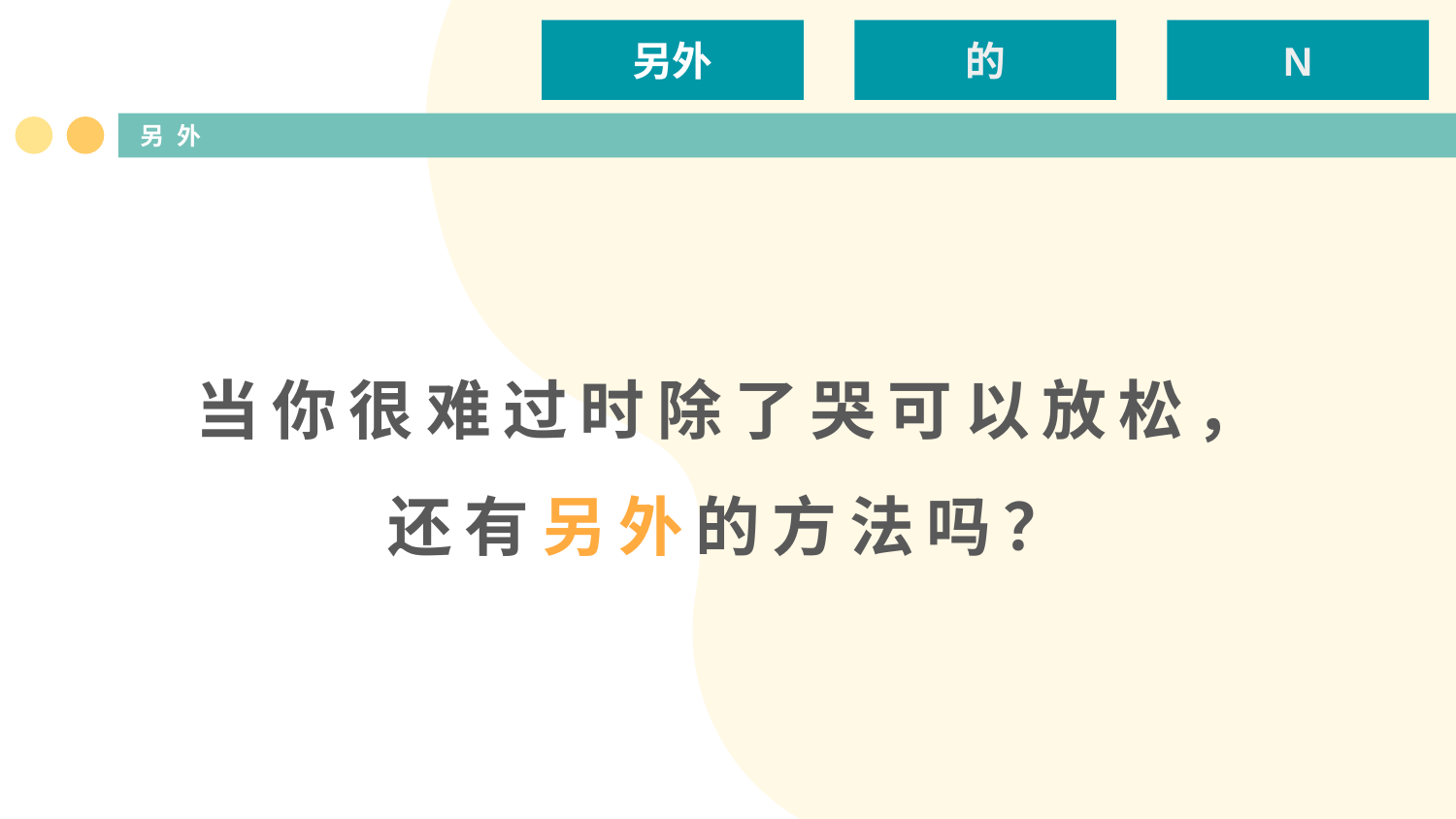

另外
的
N
# 另外
当你很难过时除了哭可以放松，
还有另外的方法吗？